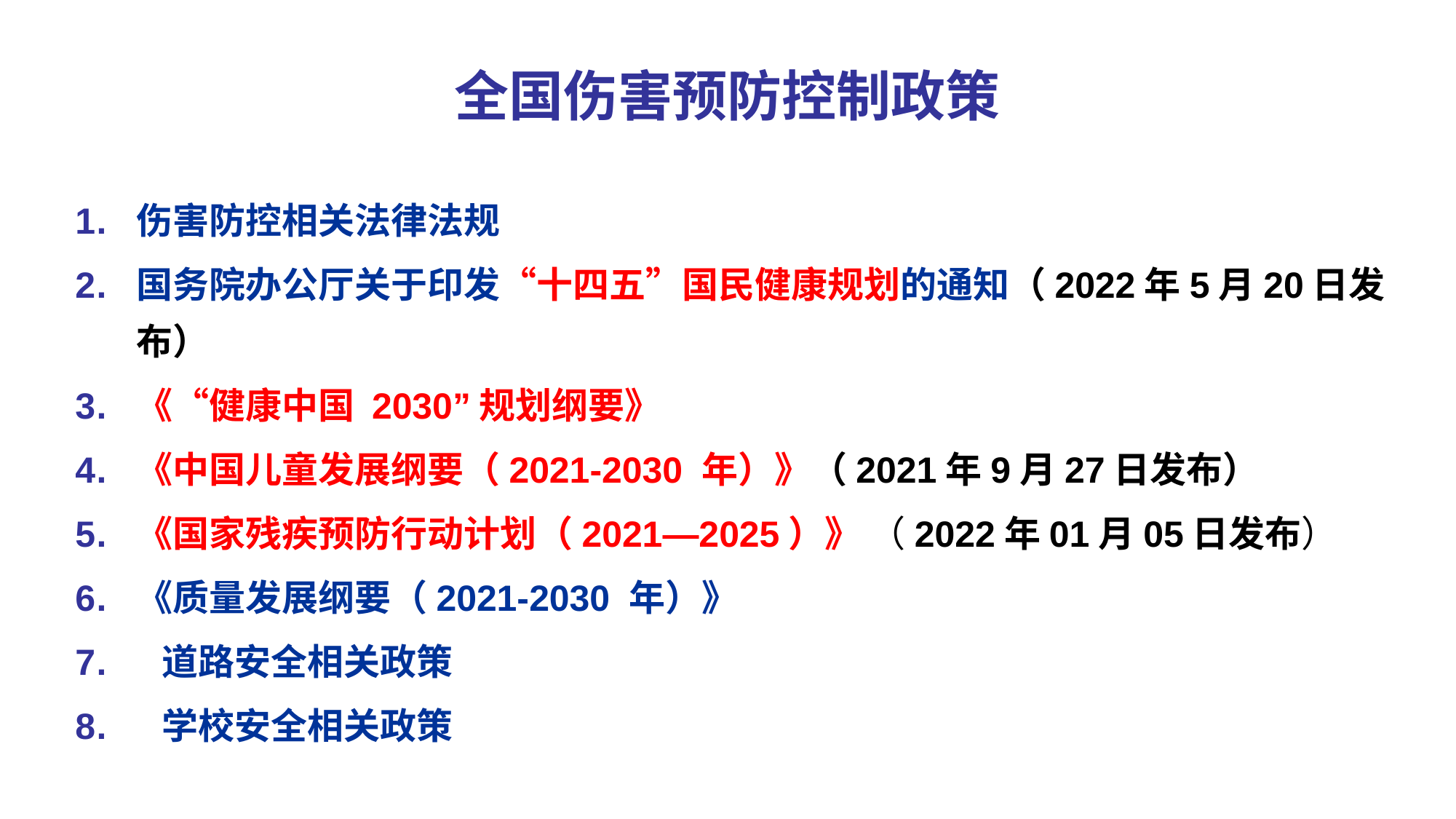

# 全国伤害预防控制政策
伤害防控相关法律法规
国务院办公厅关于印发“十四五”国民健康规划的通知（2022年5月20日发布）
《“健康中国 2030”规划纲要》
《中国儿童发展纲要（2021-2030 年）》（2021年9月27日发布）
《国家残疾预防行动计划（2021—2025）》 （2022年01月05日发布）
《质量发展纲要（2021-2030 年）》
  道路安全相关政策
  学校安全相关政策